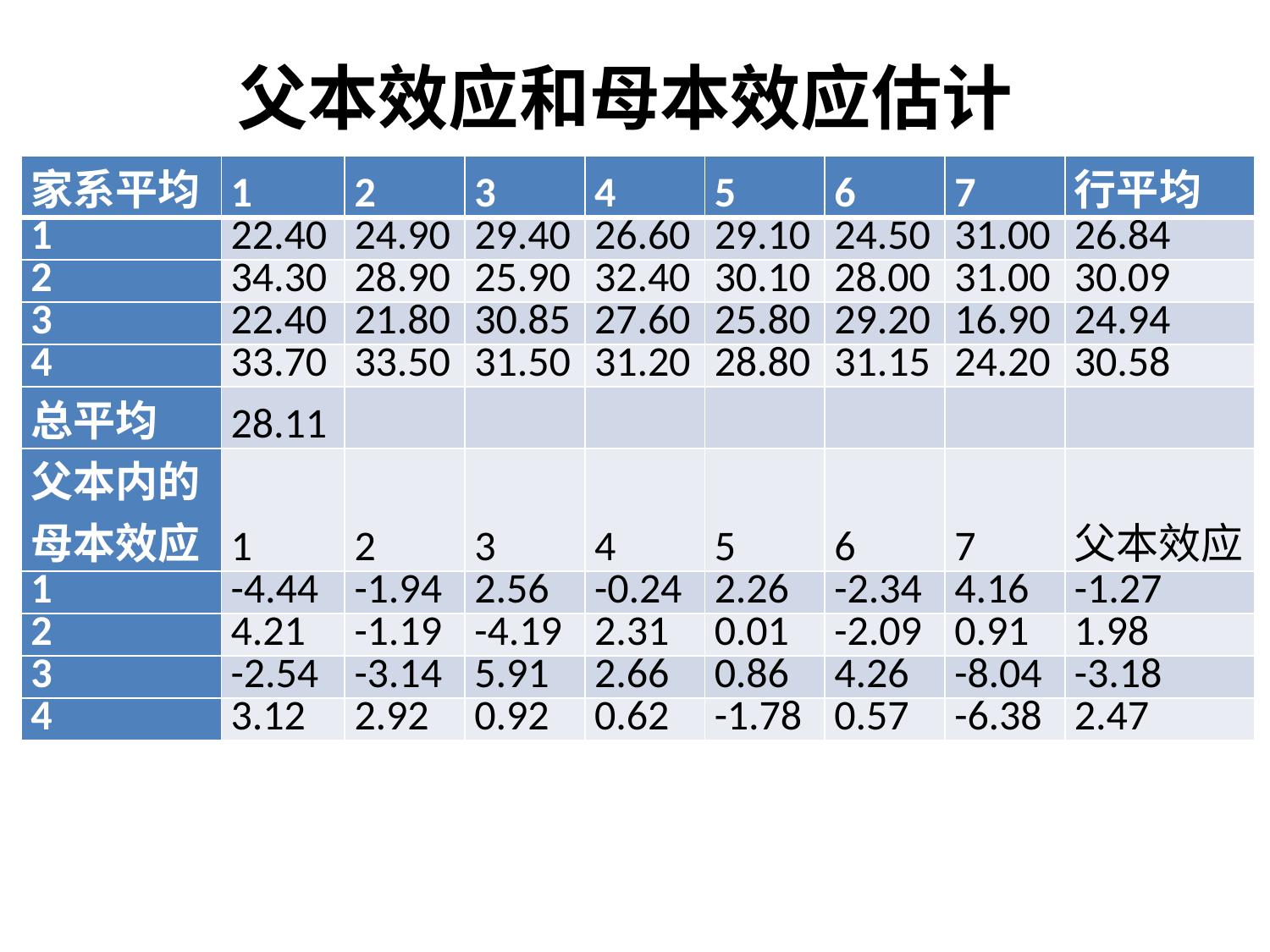

# 父本效应和母本效应估计
| 家系平均 | 1 | 2 | 3 | 4 | 5 | 6 | 7 | 行平均 |
| --- | --- | --- | --- | --- | --- | --- | --- | --- |
| 1 | 22.40 | 24.90 | 29.40 | 26.60 | 29.10 | 24.50 | 31.00 | 26.84 |
| 2 | 34.30 | 28.90 | 25.90 | 32.40 | 30.10 | 28.00 | 31.00 | 30.09 |
| 3 | 22.40 | 21.80 | 30.85 | 27.60 | 25.80 | 29.20 | 16.90 | 24.94 |
| 4 | 33.70 | 33.50 | 31.50 | 31.20 | 28.80 | 31.15 | 24.20 | 30.58 |
| 总平均 | 28.11 |  |  |  |  |  |  |  |
| 父本内的母本效应 | 1 | 2 | 3 | 4 | 5 | 6 | 7 | 父本效应 |
| 1 | -4.44 | -1.94 | 2.56 | -0.24 | 2.26 | -2.34 | 4.16 | -1.27 |
| 2 | 4.21 | -1.19 | -4.19 | 2.31 | 0.01 | -2.09 | 0.91 | 1.98 |
| 3 | -2.54 | -3.14 | 5.91 | 2.66 | 0.86 | 4.26 | -8.04 | -3.18 |
| 4 | 3.12 | 2.92 | 0.92 | 0.62 | -1.78 | 0.57 | -6.38 | 2.47 |